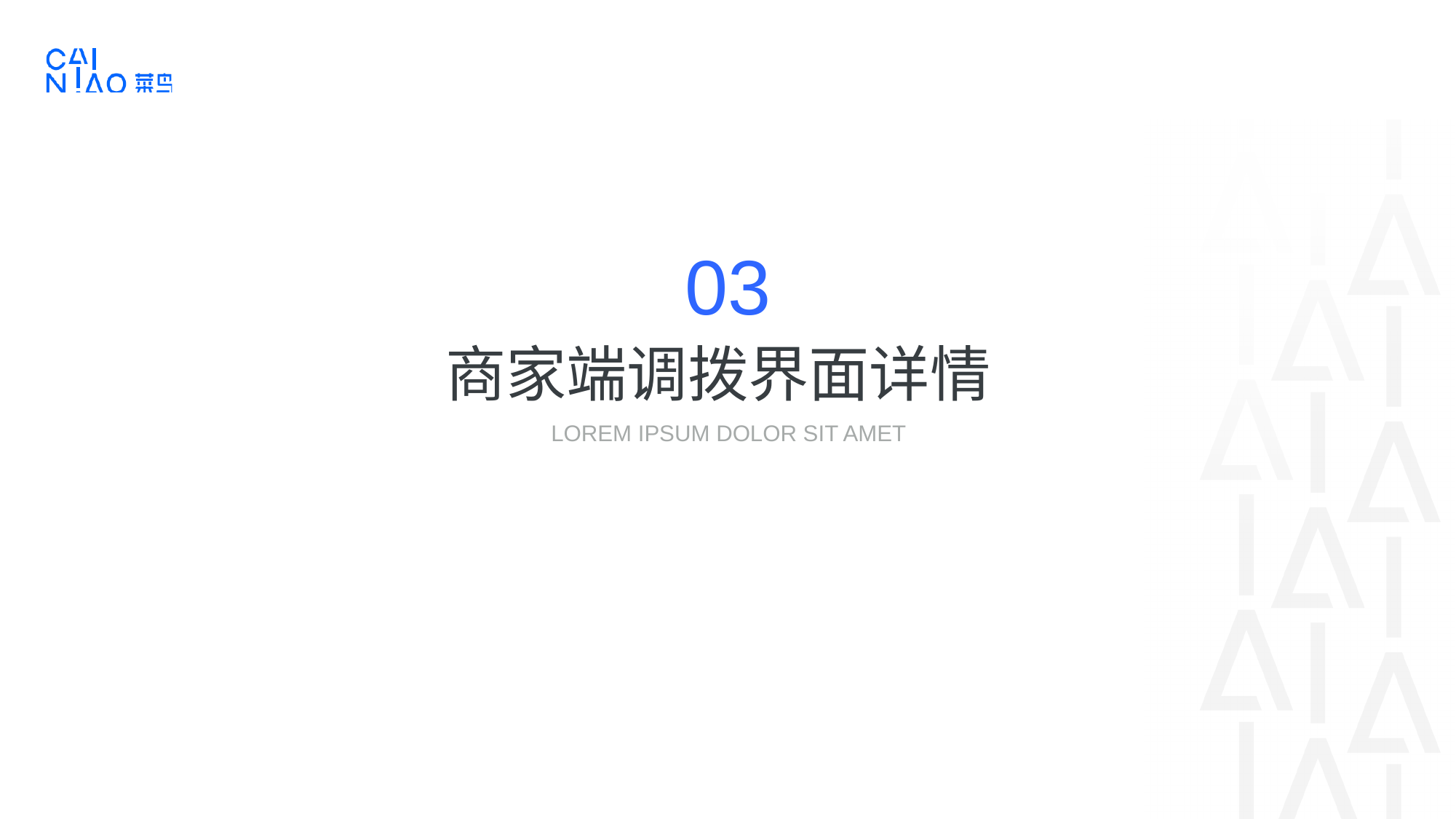

03
商家端调拨界面详情
LOREM IPSUM DOLOR SIT AMET